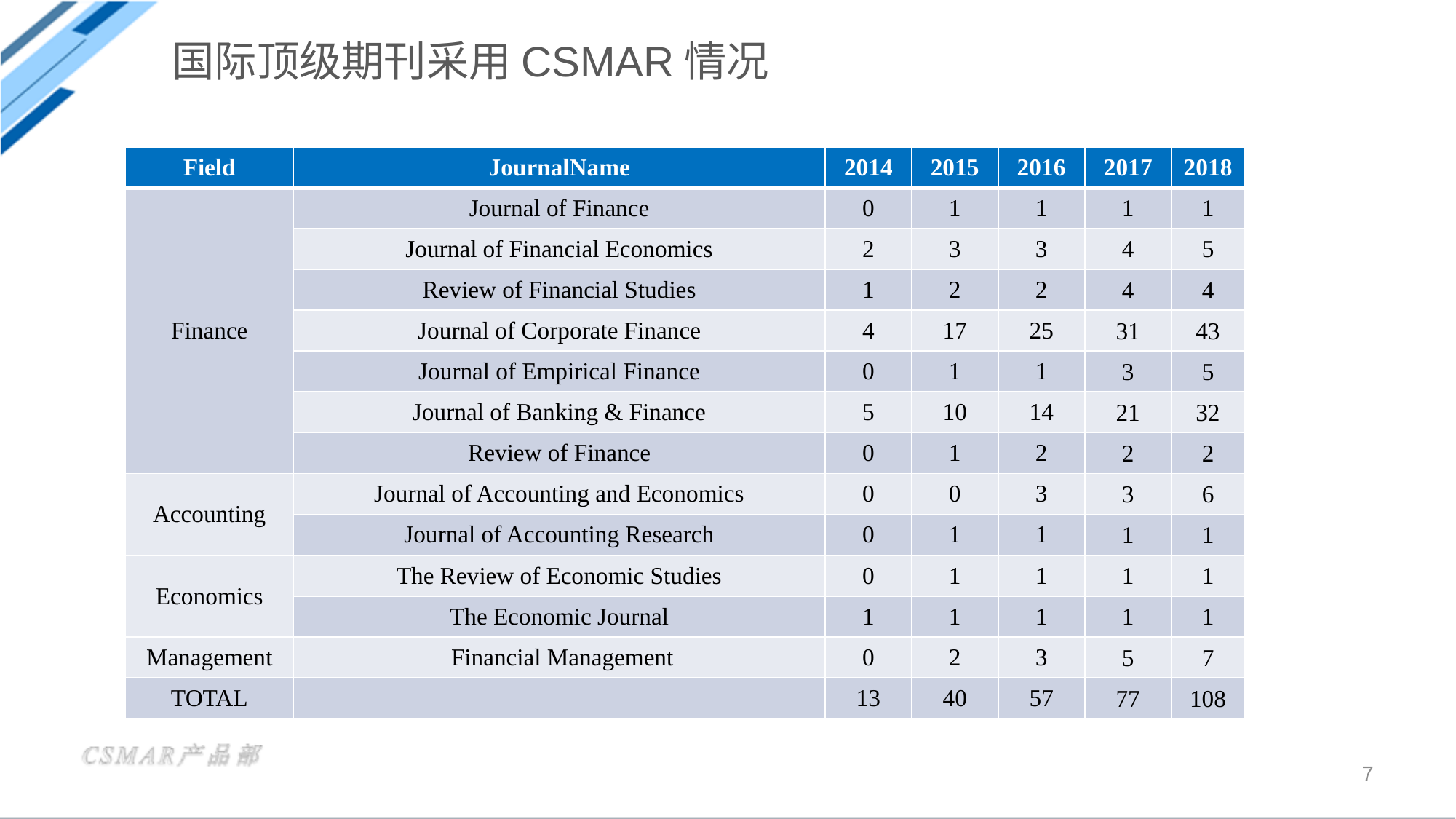

国际顶级期刊采用CSMAR情况
| Field | JournalName | 2014 | 2015 | 2016 | 2017 | 2018 |
| --- | --- | --- | --- | --- | --- | --- |
| Finance | Journal of Finance | 0 | 1 | 1 | 1 | 1 |
|  | Journal of Financial Economics | 2 | 3 | 3 | 4 | 5 |
|  | Review of Financial Studies | 1 | 2 | 2 | 4 | 4 |
|  | Journal of Corporate Finance | 4 | 17 | 25 | 31 | 43 |
|  | Journal of Empirical Finance | 0 | 1 | 1 | 3 | 5 |
|  | Journal of Banking & Finance | 5 | 10 | 14 | 21 | 32 |
|  | Review of Finance | 0 | 1 | 2 | 2 | 2 |
| Accounting | Journal of Accounting and Economics | 0 | 0 | 3 | 3 | 6 |
|  | Journal of Accounting Research | 0 | 1 | 1 | 1 | 1 |
| Economics | The Review of Economic Studies | 0 | 1 | 1 | 1 | 1 |
|  | The Economic Journal | 1 | 1 | 1 | 1 | 1 |
| Management | Financial Management | 0 | 2 | 3 | 5 | 7 |
| TOTAL |  | 13 | 40 | 57 | 77 | 108 |
7